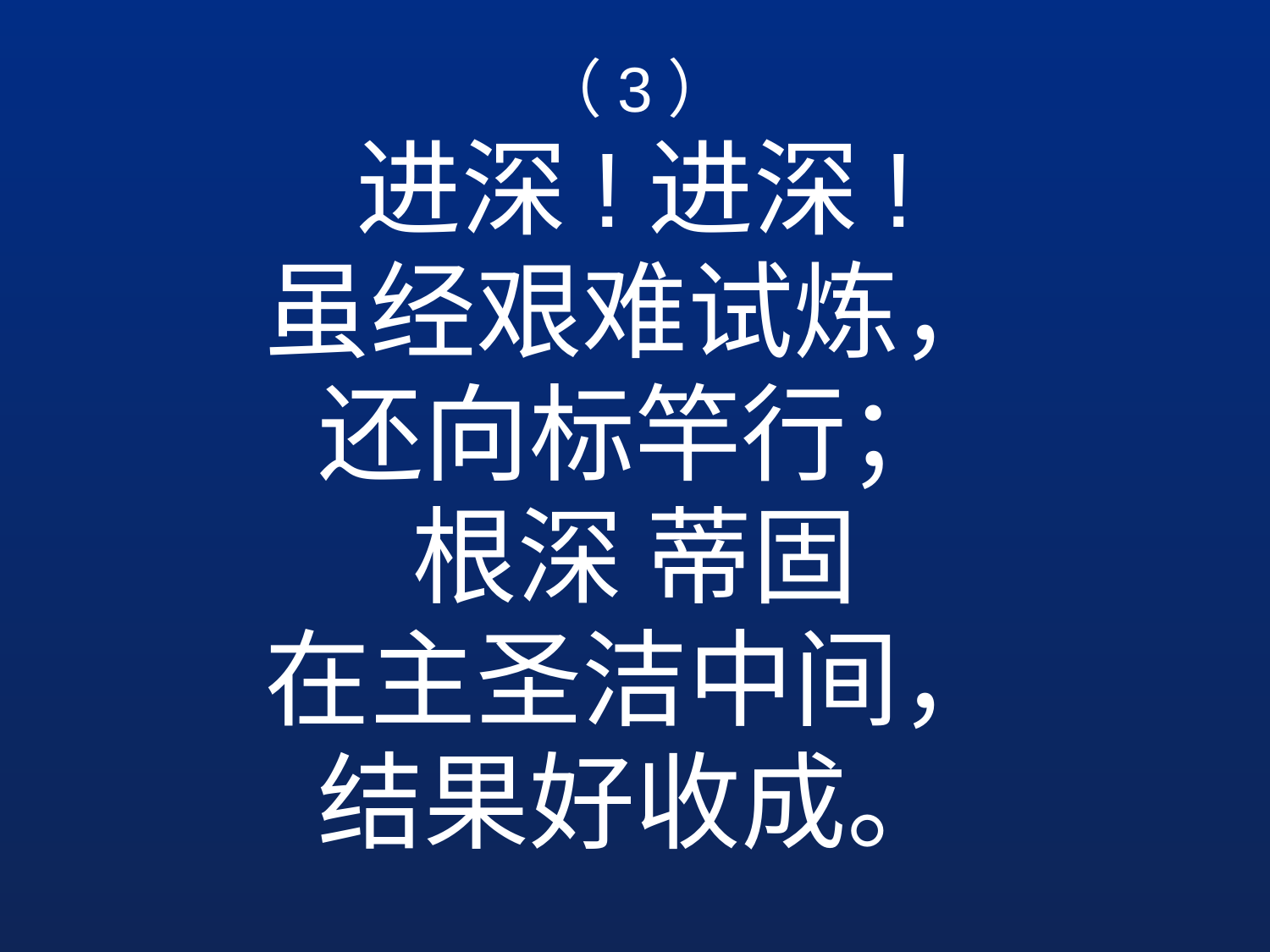

（3）
进深!进深!
虽经艰难试炼，
还向标竿行；
根深 蒂固
在主圣洁中间，
结果好收成。